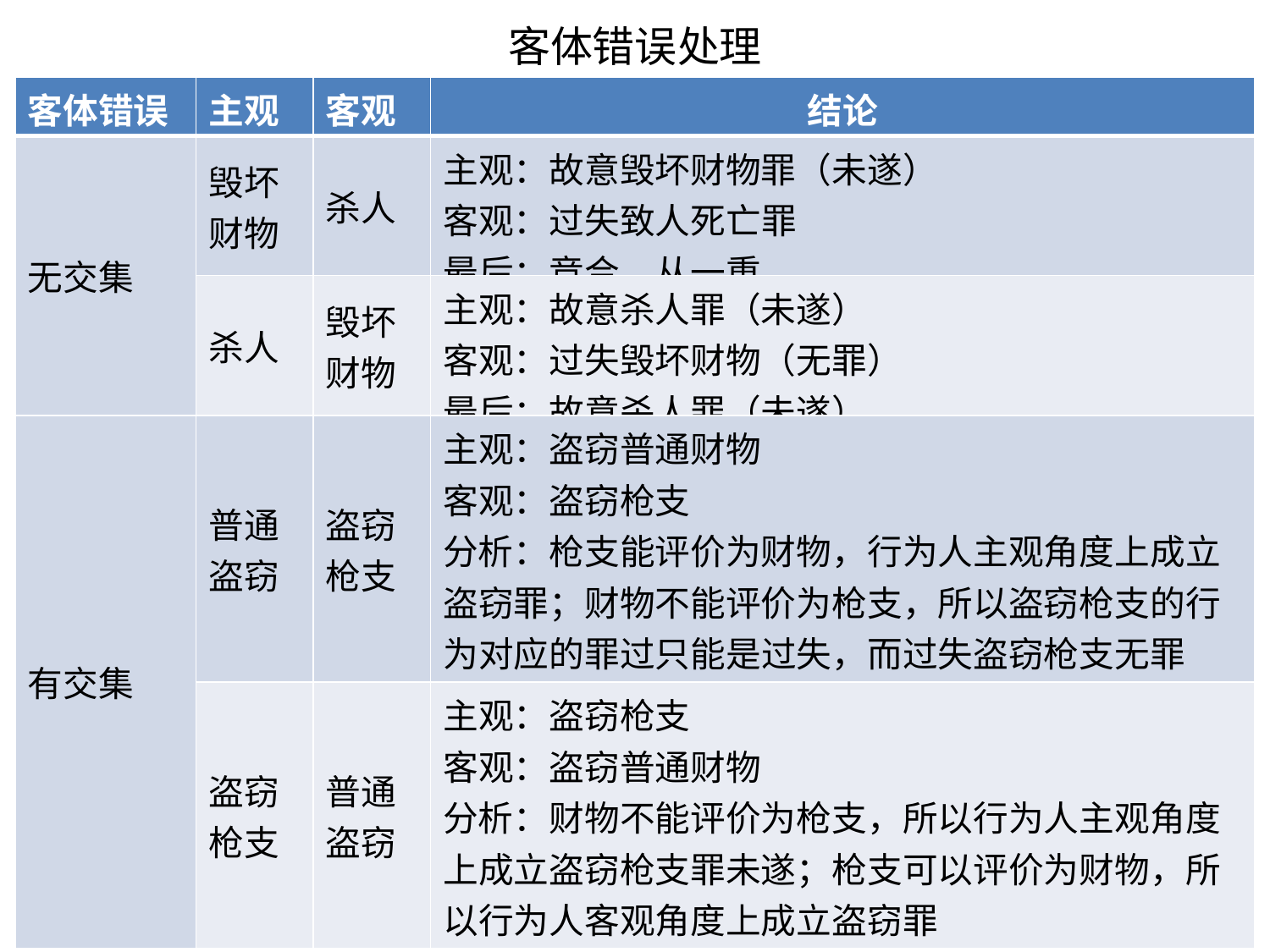

客体错误处理
| 客体错误 | 主观 | 客观 | 结论 |
| --- | --- | --- | --- |
| 无交集 | 毁坏 财物 | 杀人 | 主观：故意毁坏财物罪（未遂） 客观：过失致人死亡罪 最后：竞合，从一重 |
|  | 杀人 | 毁坏 财物 | 主观：故意杀人罪（未遂） 客观：过失毁坏财物（无罪） 最后：故意杀人罪（未遂） |
| 有交集 | 普通 盗窃 | 盗窃 枪支 | 主观：盗窃普通财物 客观：盗窃枪支 分析：枪支能评价为财物，行为人主观角度上成立盗窃罪；财物不能评价为枪支，所以盗窃枪支的行为对应的罪过只能是过失，而过失盗窃枪支无罪 最后：盗窃罪既遂 |
|  | 盗窃 枪支 | 普通 盗窃 | 主观：盗窃枪支 客观：盗窃普通财物 分析：财物不能评价为枪支，所以行为人主观角度上成立盗窃枪支罪未遂；枪支可以评价为财物，所以行为人客观角度上成立盗窃罪 最后：盗窃枪支罪（未遂）和盗窃罪竞合，从一重 |